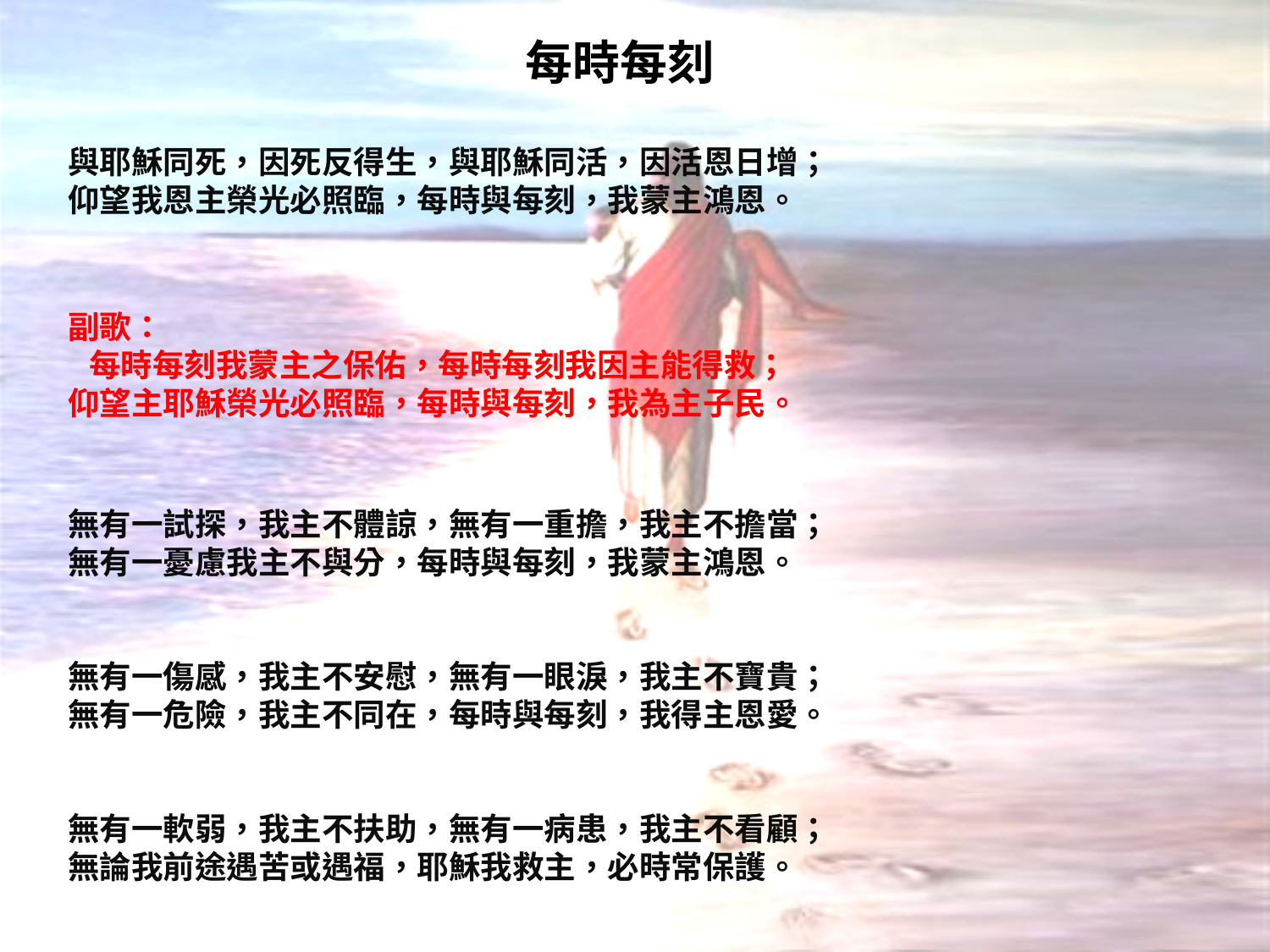

# 每時每刻
與耶穌同死，因死反得生，與耶穌同活，因活恩日增；
仰望我恩主榮光必照臨，每時與每刻，我蒙主鴻恩。

副歌：                                                                                                  每時每刻我蒙主之保佑，每時每刻我因主能得救；
仰望主耶穌榮光必照臨，每時與每刻，我為主子民。
無有一試探，我主不體諒，無有一重擔，我主不擔當；
無有一憂慮我主不與分，每時與每刻，我蒙主鴻恩。
無有一傷感，我主不安慰，無有一眼淚，我主不寶貴；
無有一危險，我主不同在，每時與每刻，我得主恩愛。
無有一軟弱，我主不扶助，無有一病患，我主不看顧；
無論我前途遇苦或遇福，耶穌我救主，必時常保護。